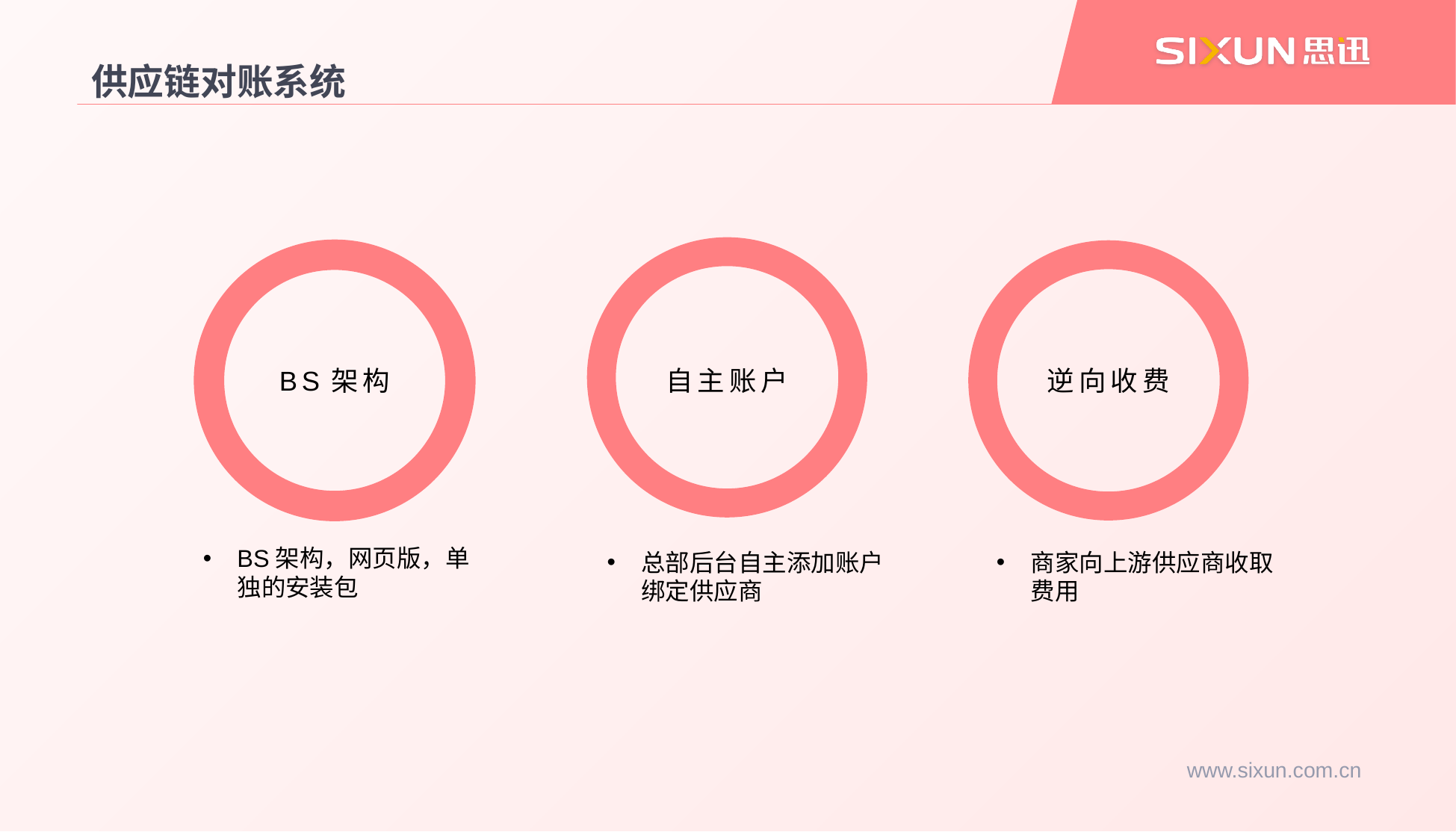

供应链对账系统

BS架构
逆向收费
自主账户
BS架构，网页版，单独的安装包
总部后台自主添加账户绑定供应商
商家向上游供应商收取费用